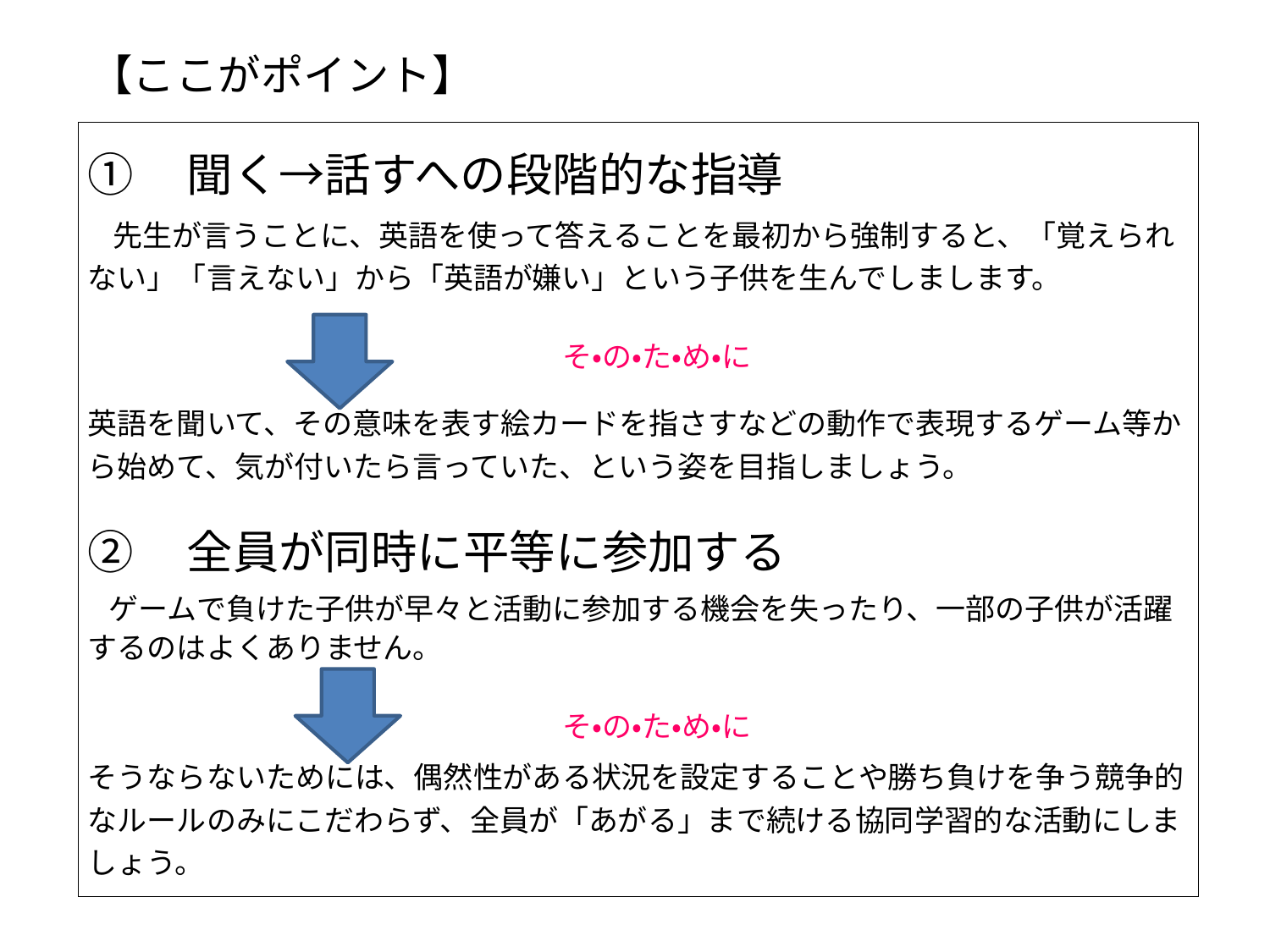

【ここがポイント】

①　聞く→話すへの段階的な指導
　先生が言うことに、英語を使って答えることを最初から強制すると、「覚えられない」「言えない」から「英語が嫌い」という子供を生んでしまします。

　　　　　　　　　　　　　　　　そ・の・た・め・に

英語を聞いて、その意味を表す絵カードを指さすなどの動作で表現するゲーム等から始めて、気が付いたら言っていた、という姿を目指しましょう。

②　全員が同時に平等に参加する
　ゲームで負けた子供が早々と活動に参加する機会を失ったり、一部の子供が活躍するのはよくありません。

　　　　　　　　　　　　　　　　そ・の・た・め・に
そうならないためには、偶然性がある状況を設定することや勝ち負けを争う競争的なルールのみにこだわらず、全員が「あがる」まで続ける協同学習的な活動にしましょう。